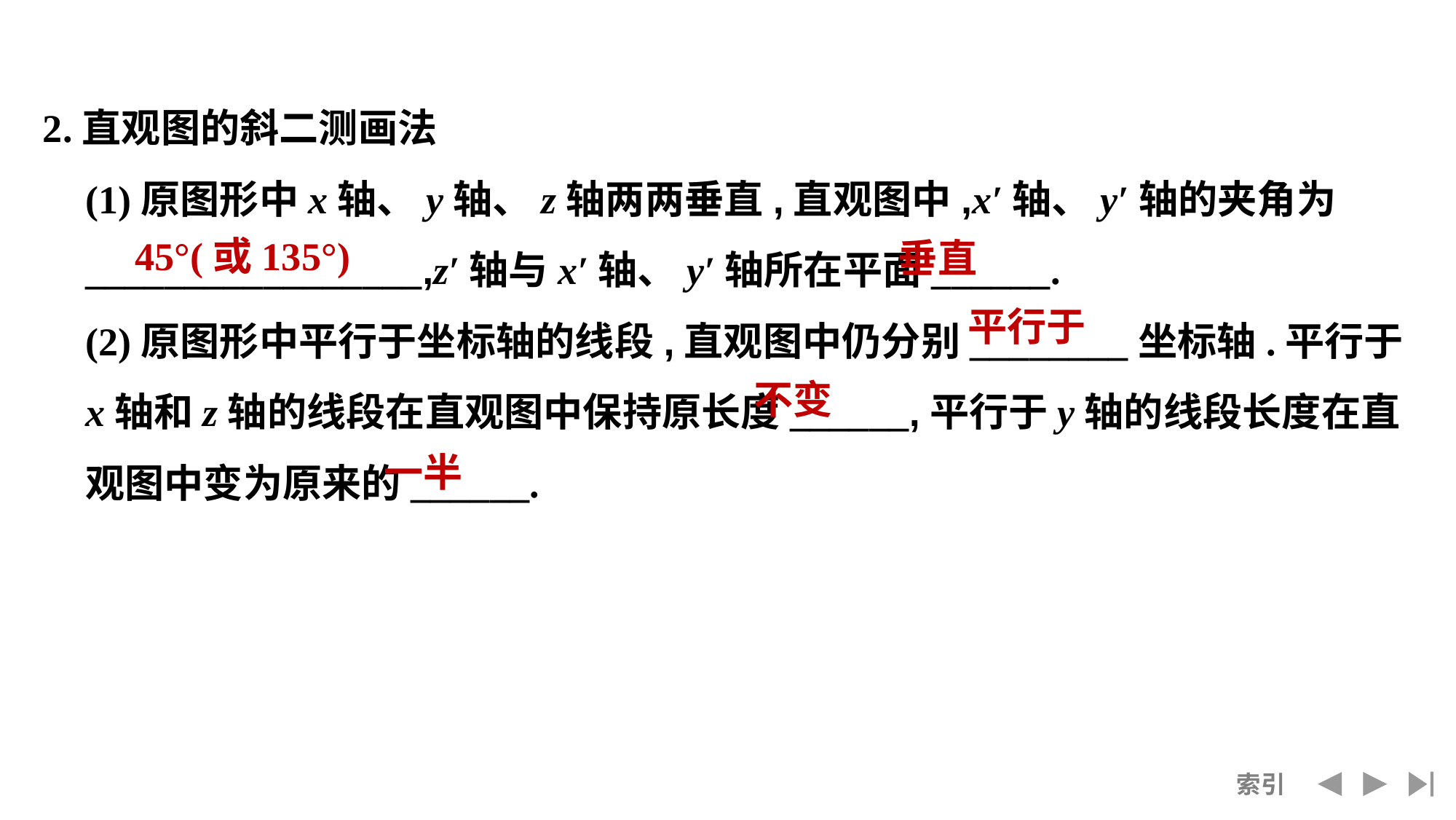

2.直观图的斜二测画法
	(1)原图形中x轴、y轴、z轴两两垂直,直观图中,x′轴、y′轴的夹角为_________________,z′轴与x′轴、y′轴所在平面______.
	(2)原图形中平行于坐标轴的线段,直观图中仍分别________坐标轴.平行于x轴和z轴的线段在直观图中保持原长度______,平行于y轴的线段长度在直观图中变为原来的______.
45°(或135°)
垂直
平行于
不变
一半